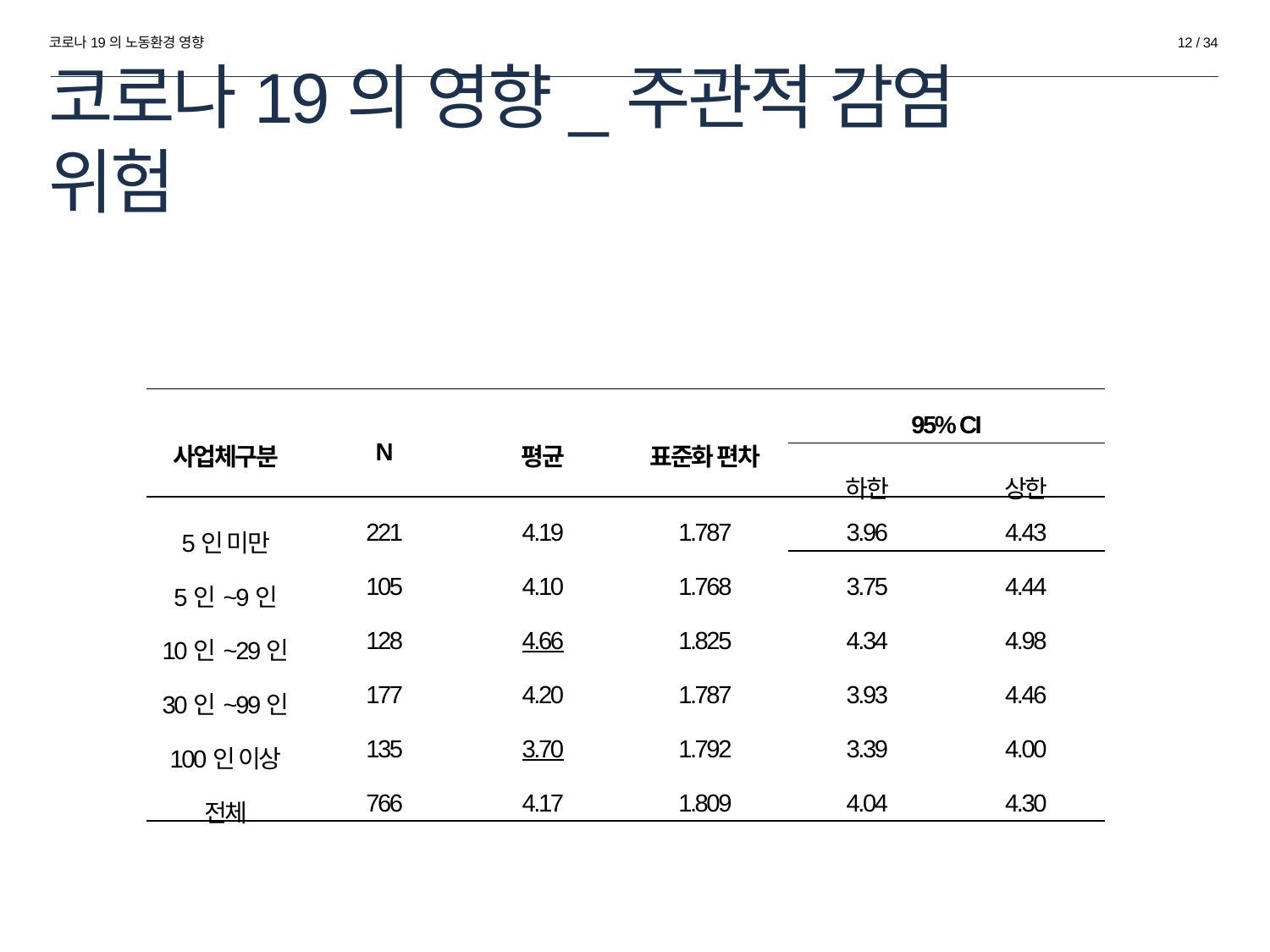

코로나19의 노동환경 영향
12 / 34
# 코로나19의 영향_주관적 감염 위험
| 사업체구분 | N | 평균 | 표준화 편차 | 95% CI |  |
| --- | --- | --- | --- | --- | --- |
|  |  |  |  | 하한 | 상한 |
| 5인 미만 | 221 | 4.19 | 1.787 | 3.96 | 4.43 |
| 5인~9인 | 105 | 4.10 | 1.768 | 3.75 | 4.44 |
| 10인~29인 | 128 | 4.66 | 1.825 | 4.34 | 4.98 |
| 30인~99인 | 177 | 4.20 | 1.787 | 3.93 | 4.46 |
| 100인 이상 | 135 | 3.70 | 1.792 | 3.39 | 4.00 |
| 전체 | 766 | 4.17 | 1.809 | 4.04 | 4.30 |